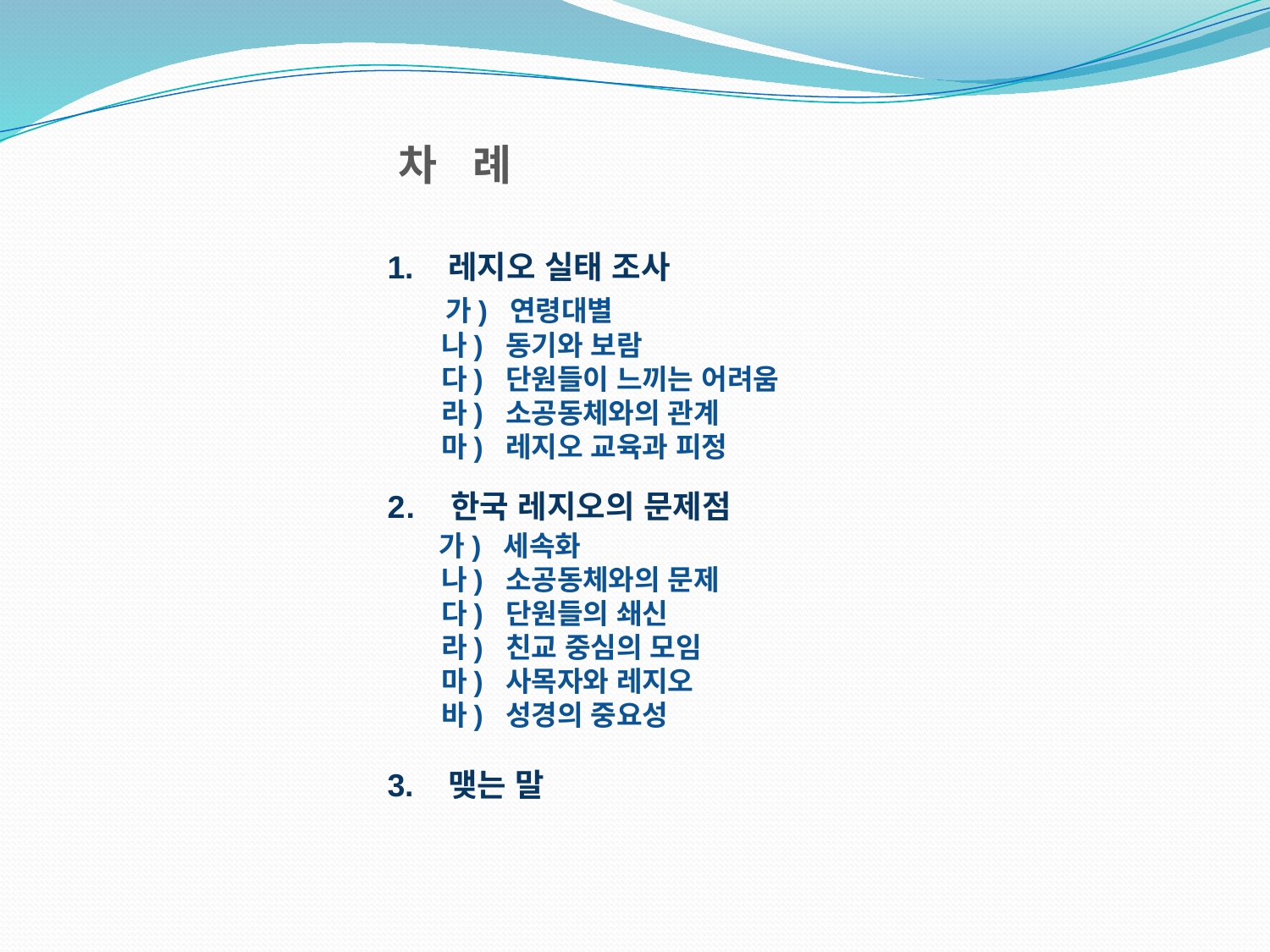

차   례
1.   레지오 실태 조사
     가)  연령대별
      나)  동기와 보람
      다)  단원들이 느끼는 어려움
      라)  소공동체와의 관계
      마)  레지오 교육과 피정

한국 레지오의 문제점
     가)  세속화
      나)  소공동체와의 문제
      다)  단원들의 쇄신
      라)  친교 중심의 모임
      마)  사목자와 레지오
      바)  성경의 중요성

3.   맺는 말